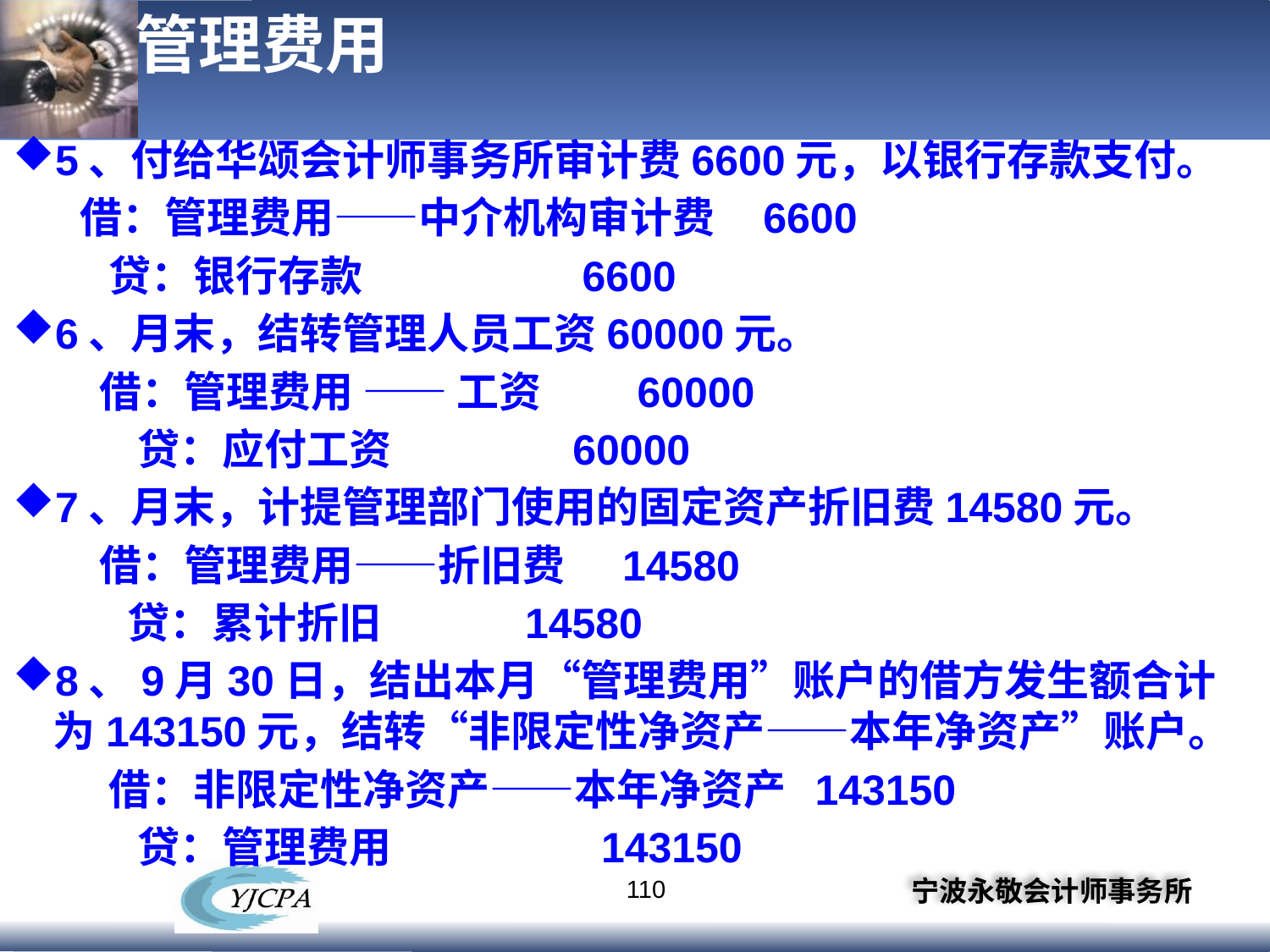

# 管理费用
5、付给华颂会计师事务所审计费6600元，以银行存款支付。
      借：管理费用——中介机构审计费    6600
         贷：银行存款                      6600
6、月末，结转管理人员工资60000元。
        借：管理费用 —— 工资         60000
            贷：应付工资                  60000
7、月末，计提管理部门使用的固定资产折旧费14580元。
        借：管理费用——折旧费     14580
           贷：累计折旧              14580
8、9月30日，结出本月“管理费用”账户的借方发生额合计为143150元，结转“非限定性净资产——本年净资产”账户。
         借：非限定性净资产——本年净资产  143150
            贷：管理费用                     143150